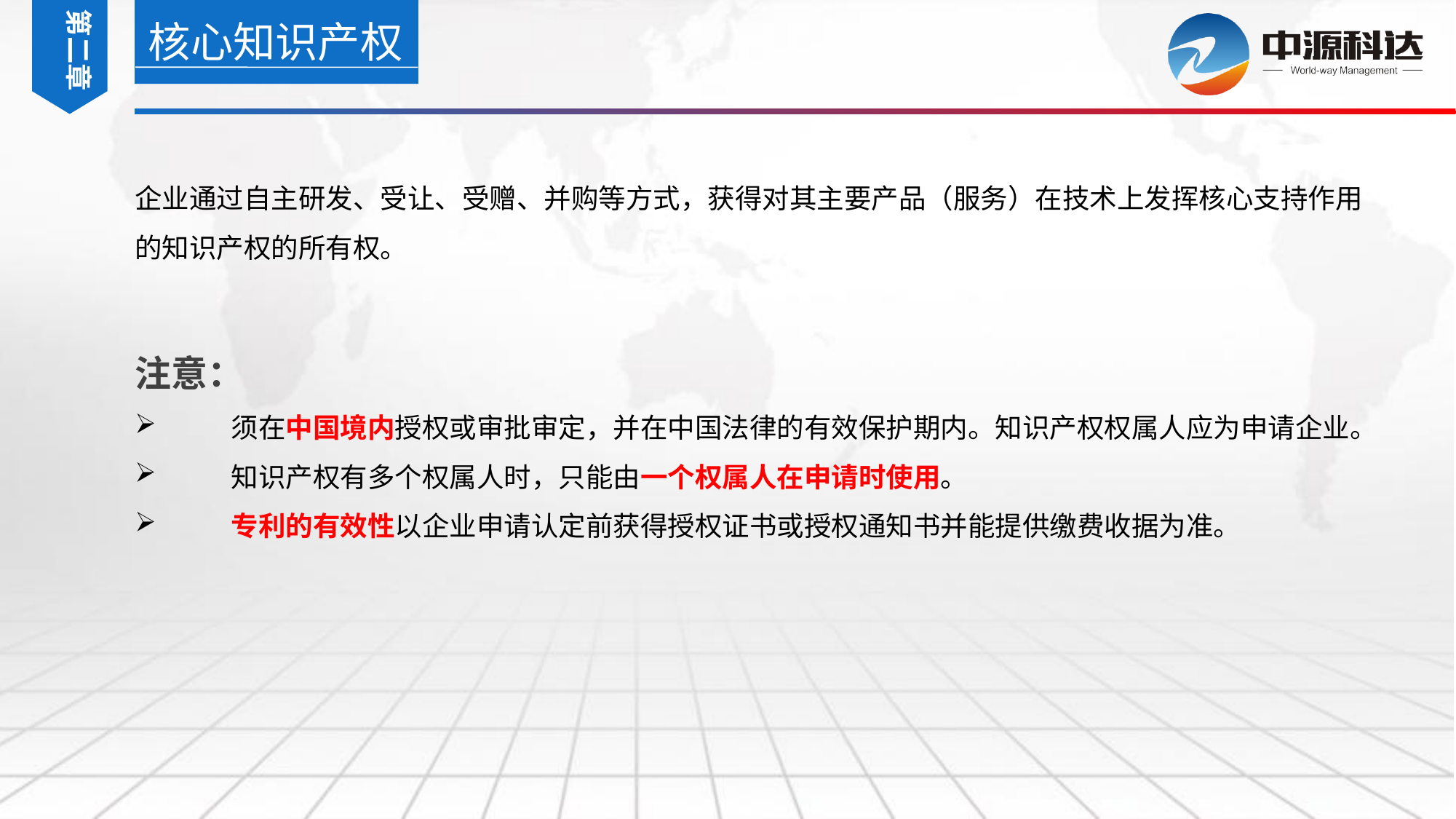

第二章
核心知识产权
企业通过自主研发、受让、受赠、并购等方式，获得对其主要产品（服务）在技术上发挥核心支持作用的知识产权的所有权。

注意：
         须在中国境内授权或审批审定，并在中国法律的有效保护期内。知识产权权属人应为申请企业。
         知识产权有多个权属人时，只能由一个权属人在申请时使用。
         专利的有效性以企业申请认定前获得授权证书或授权通知书并能提供缴费收据为准。